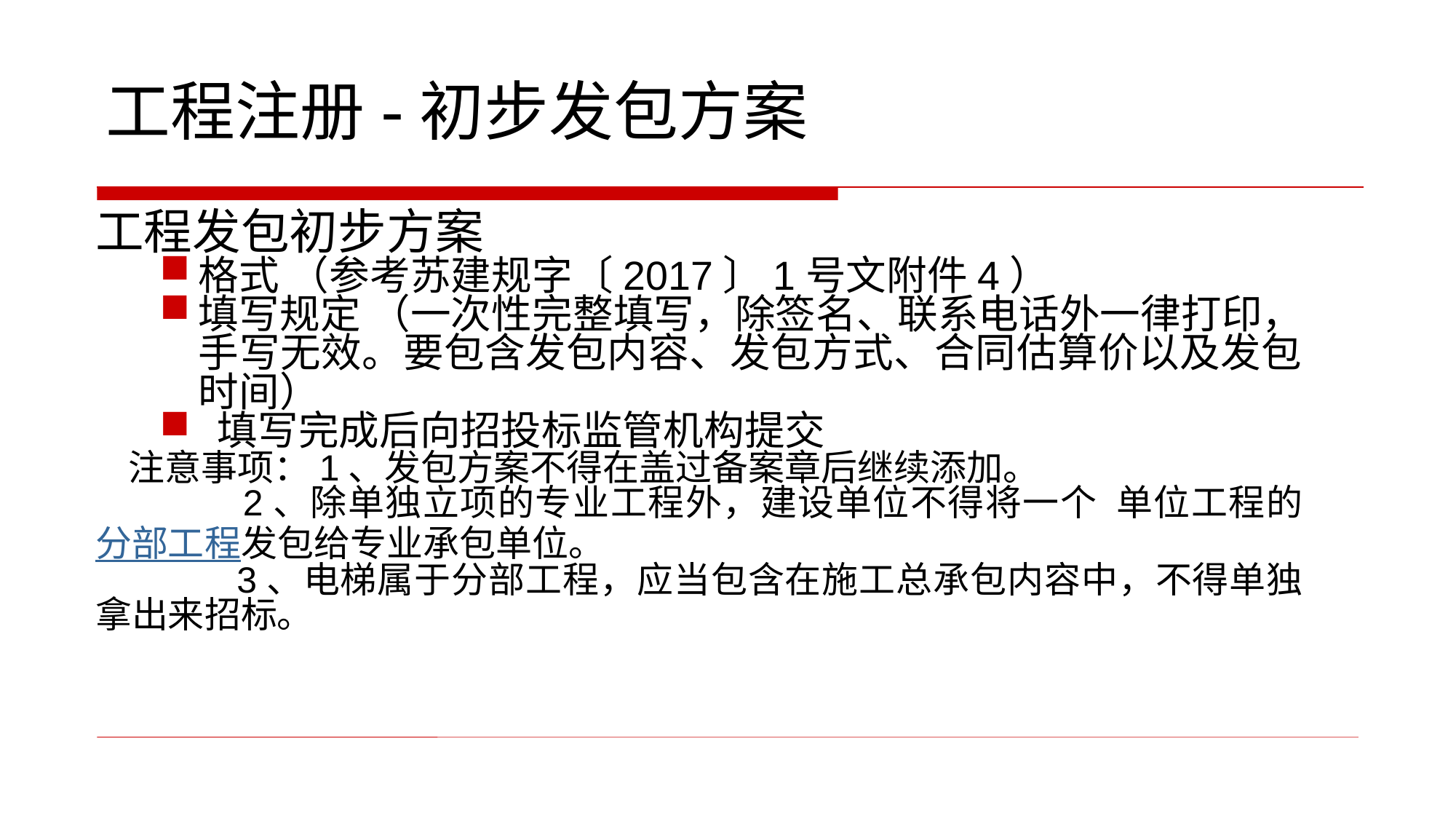

工程注册-初步发包方案
工程发包初步方案
格式 （参考苏建规字〔2017〕1号文附件4）
填写规定 （一次性完整填写，除签名、联系电话外一律打印，手写无效。要包含发包内容、发包方式、合同估算价以及发包时间）
 填写完成后向招投标监管机构提交
   注意事项：1、发包方案不得在盖过备案章后继续添加。
             2、除单独立项的专业工程外，建设单位不得将一个  单位工程的分部工程发包给专业承包单位。
             3、电梯属于分部工程，应当包含在施工总承包内容中，不得单独拿出来招标。